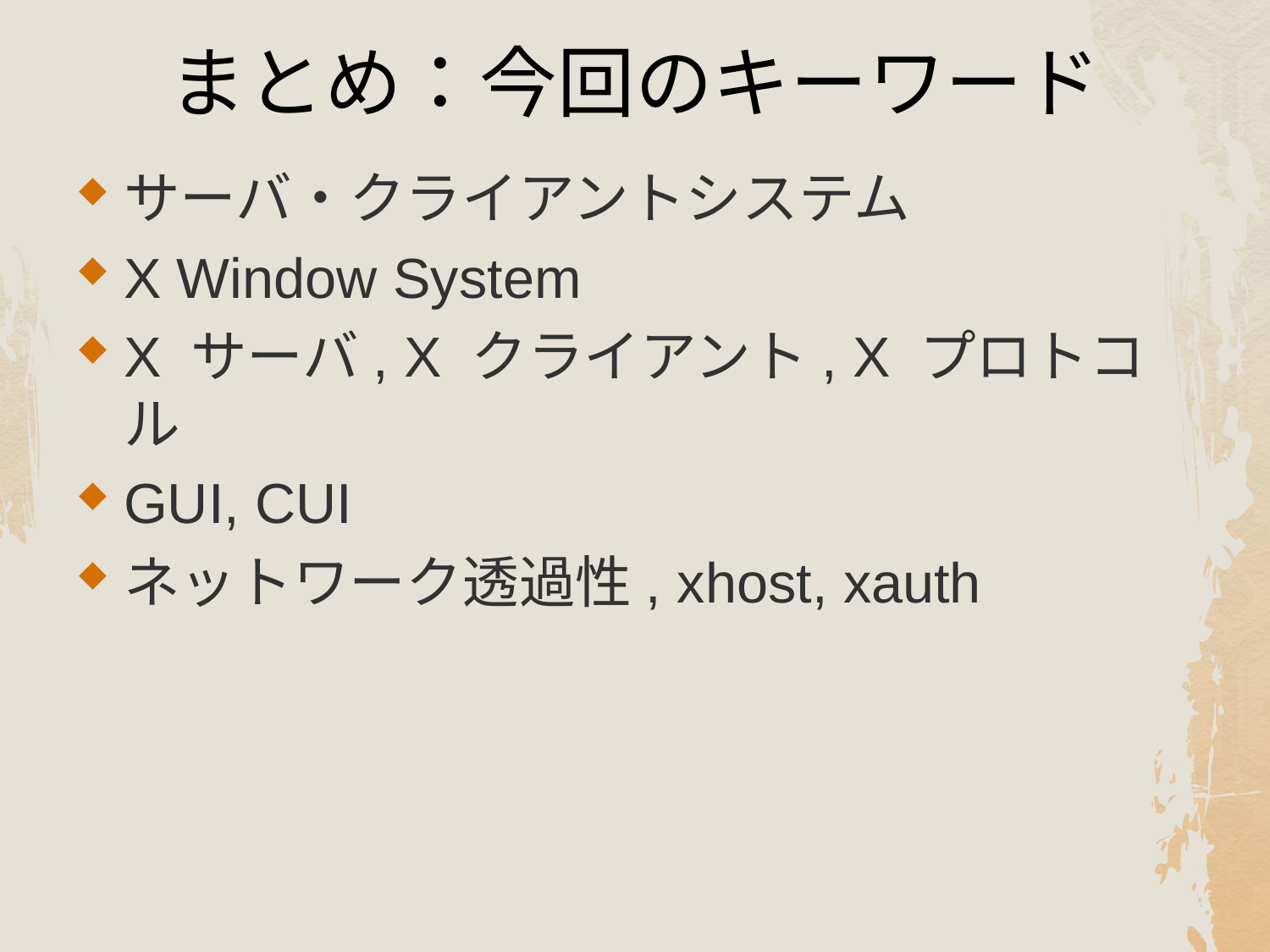

# まとめ：今回のキーワード
サーバ・クライアントシステム
X Window System
X サーバ, X クライアント, X プロトコル
GUI, CUI
ネットワーク透過性, xhost, xauth